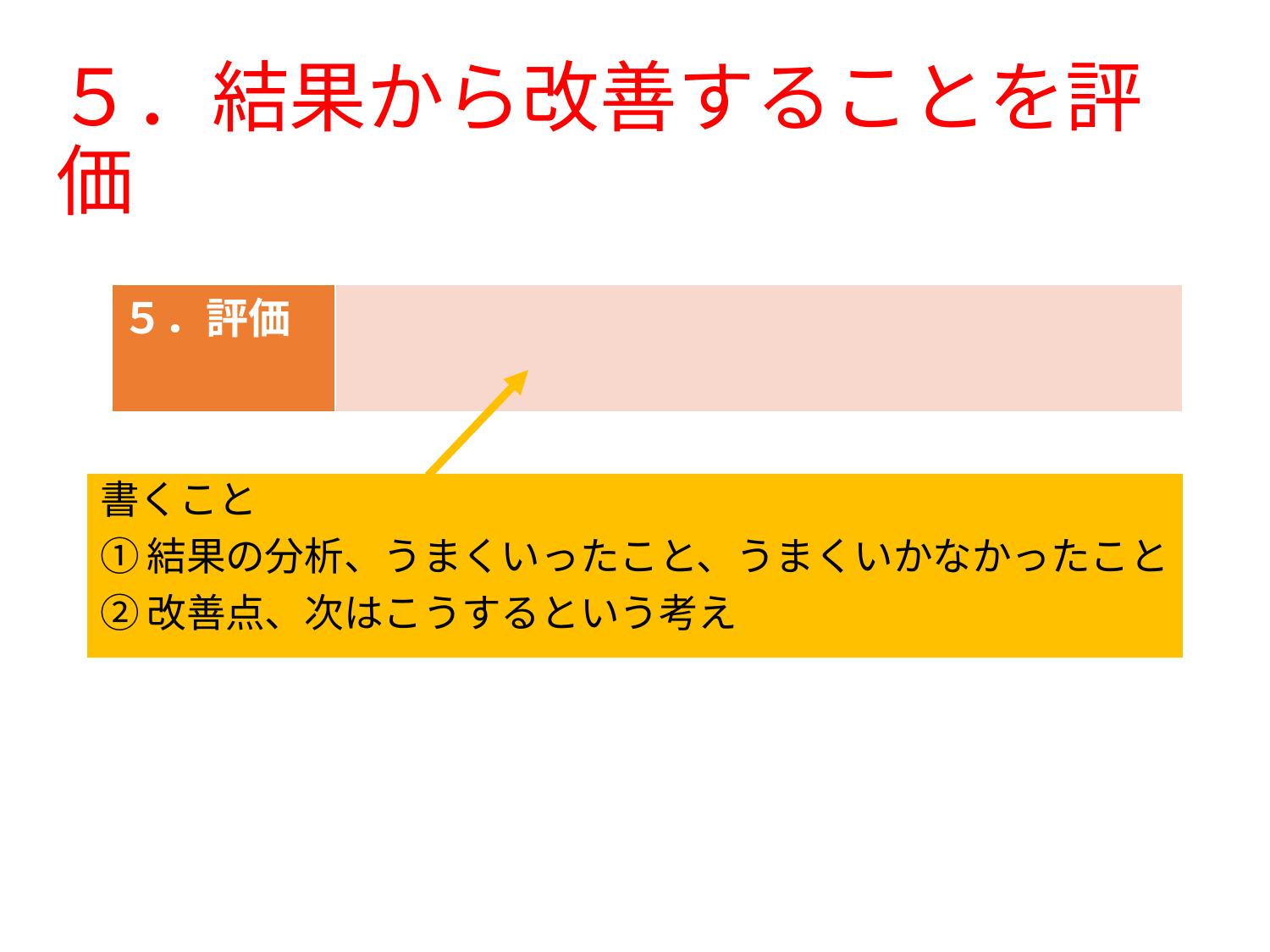

# ５．結果から改善することを評価
| ５．評価 |  |
| --- | --- |
書くこと
①結果の分析、うまくいったこと、うまくいかなかったこと
②改善点、次はこうするという考え